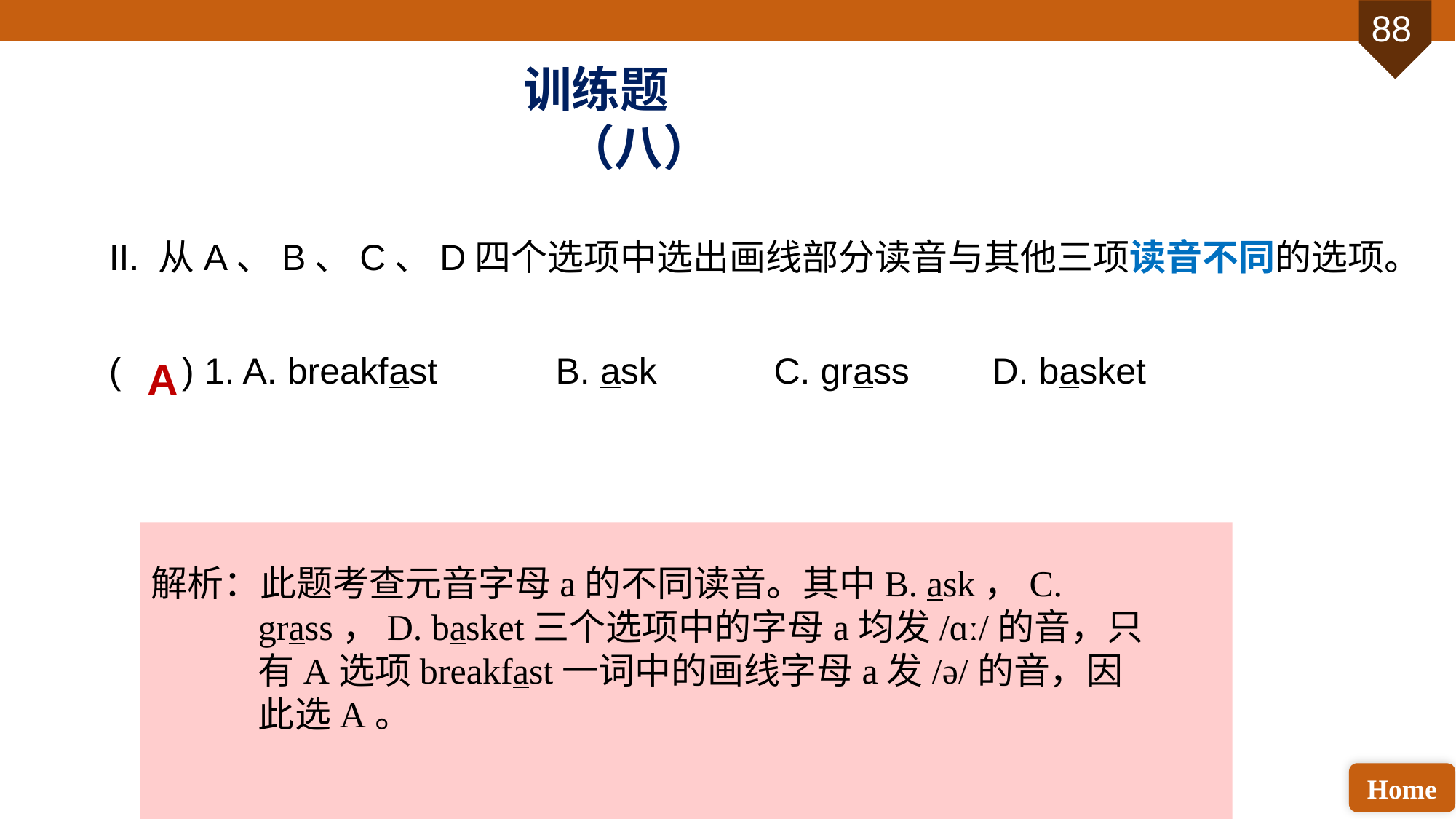

训练题（八）
II. 从A、B、C、D四个选项中选出画线部分读音与其他三项读音不同的选项。

(      ) 1. A. breakfast	 B. ask	 C. grass	 D. basket
A

解析：此题考查元音字母a的不同读音。其中B. ask，C. grass，D. basket三个选项中的字母a均发/ɑː/的音，只有A选项breakfast一词中的画线字母a发/ə/的音，因此选A。